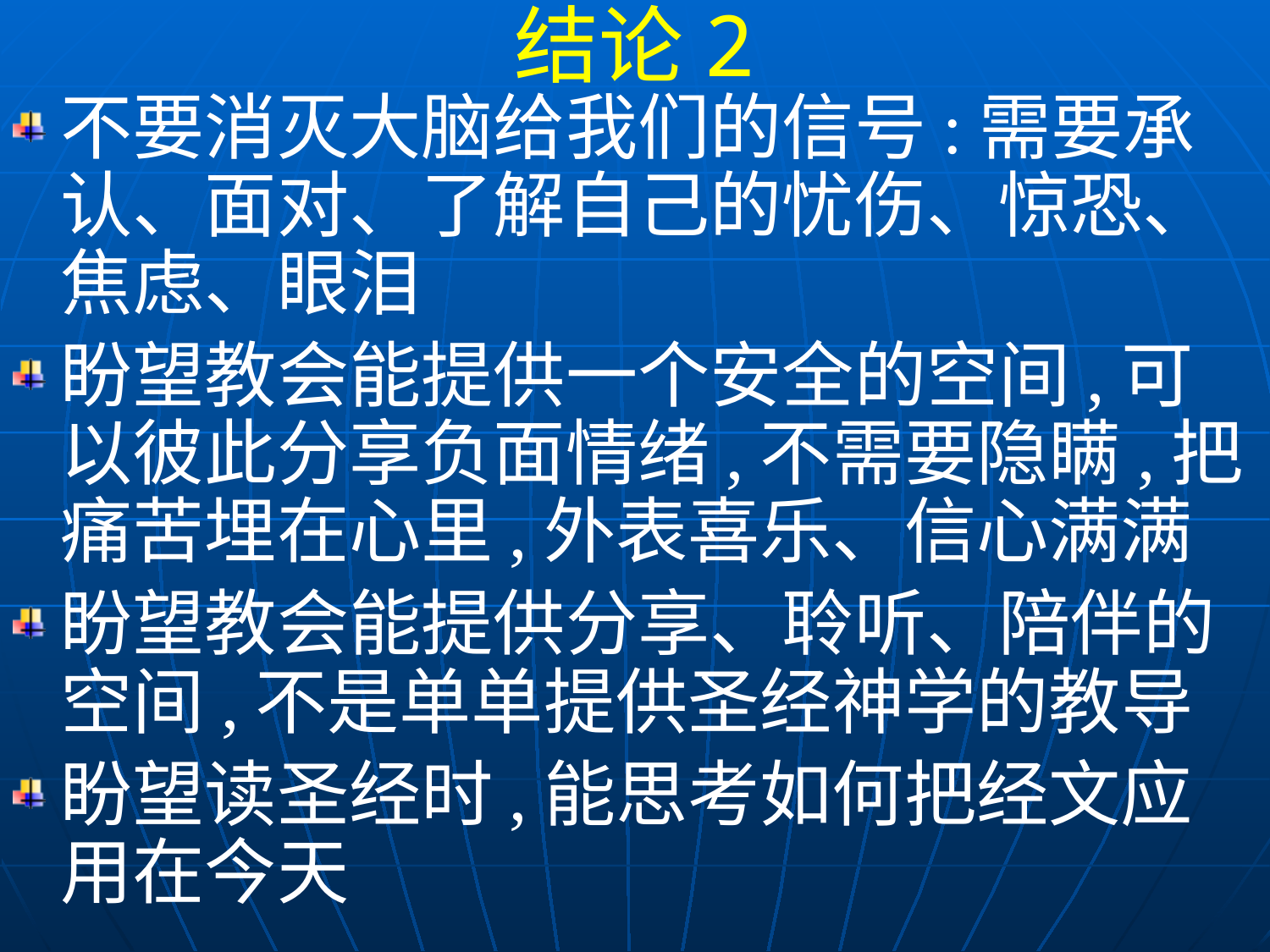

结论2
不要消灭大脑给我们的信号:需要承认、面对、了解自己的忧伤、惊恐、焦虑、眼泪
盼望教会能提供一个安全的空间,可以彼此分享负面情绪,不需要隐瞒,把痛苦埋在心里,外表喜乐、信心满满
盼望教会能提供分享、聆听、陪伴的空间,不是单单提供圣经神学的教导
盼望读圣经时,能思考如何把经文应用在今天